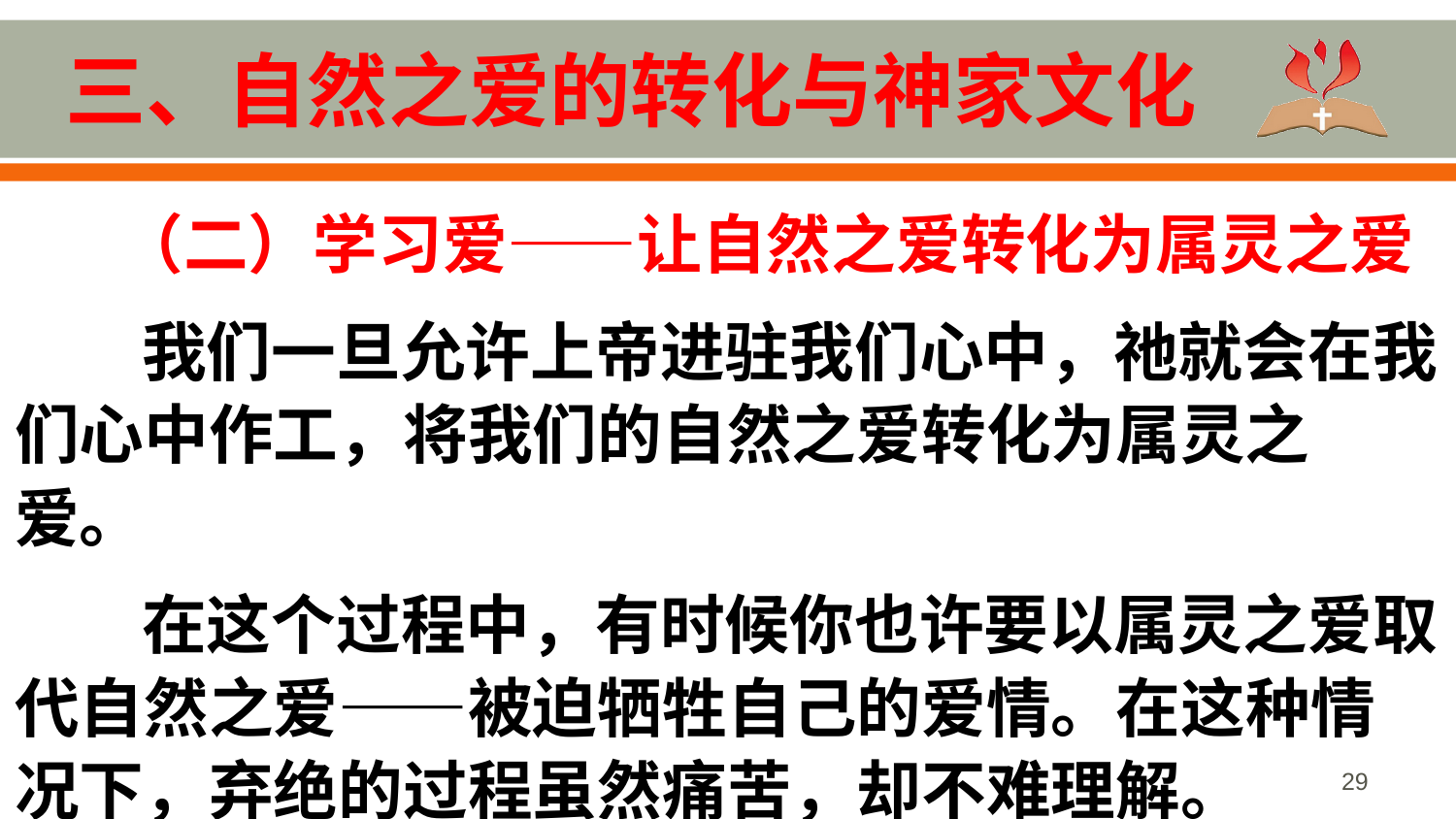

# 三、自然之爱的转化与神家文化
      （二）学习爱——让自然之爱转化为属灵之爱
我们一旦允许上帝进驻我们心中，祂就会在我们心中作工，将我们的自然之爱转化为属灵之爱。
在这个过程中，有时候你也许要以属灵之爱取代自然之爱——被迫牺牲自己的爱情。在这种情况下，弃绝的过程虽然痛苦，却不难理解。

29